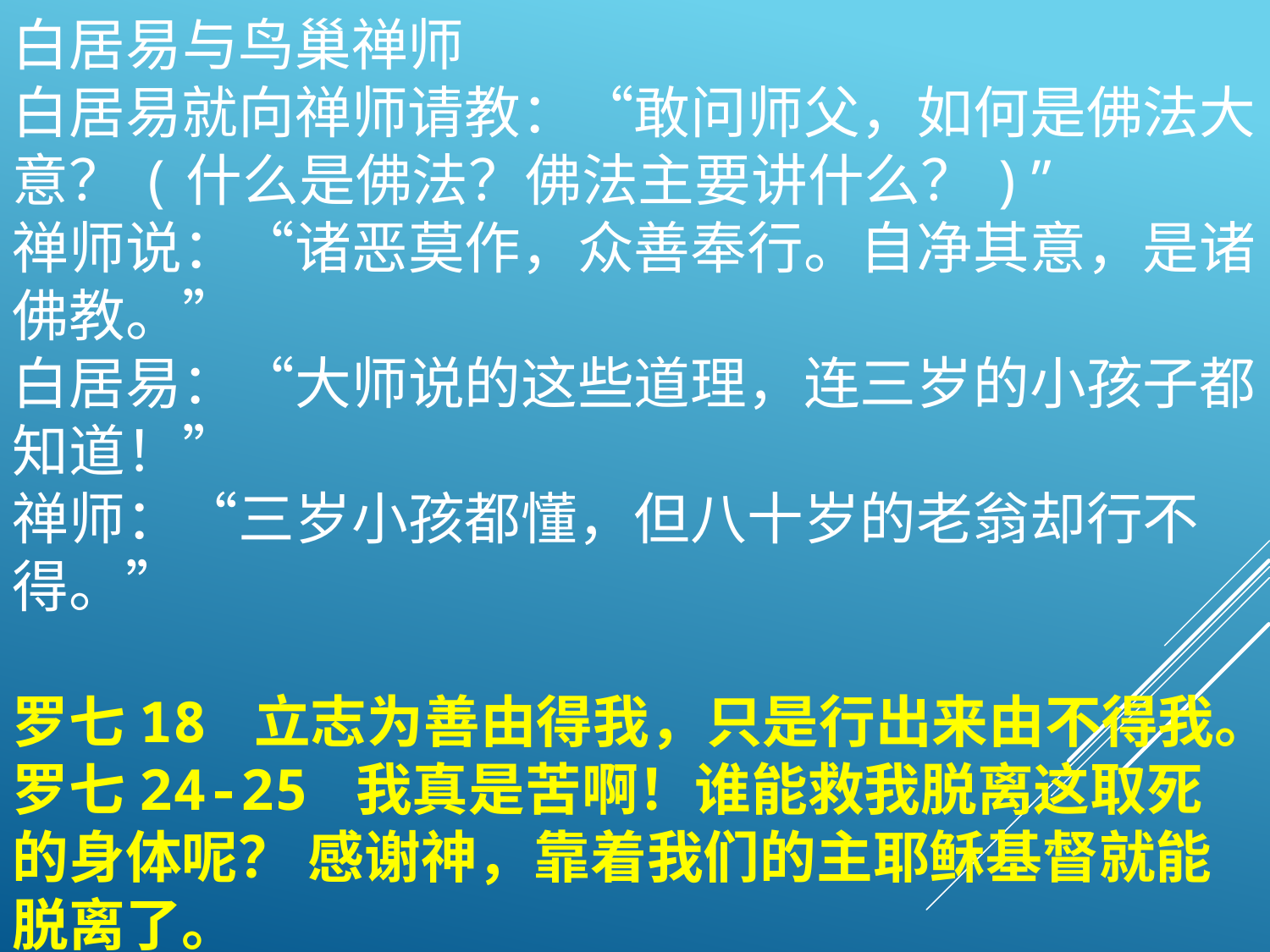

白居易与鸟巢禅师
白居易就向禅师请教：“敢问师父，如何是佛法大意？(什么是佛法？佛法主要讲什么？)”
禅师说：“诸恶莫作，众善奉行。自净其意，是诸佛教。”
白居易：“大师说的这些道理，连三岁的小孩子都知道！”
禅师：“三岁小孩都懂，但八十岁的老翁却行不得。”

罗七18 立志为善由得我，只是行出来由不得我。
罗七24-25 我真是苦啊！谁能救我脱离这取死的身体呢？ 感谢神，靠着我们的主耶稣基督就能脱离了。